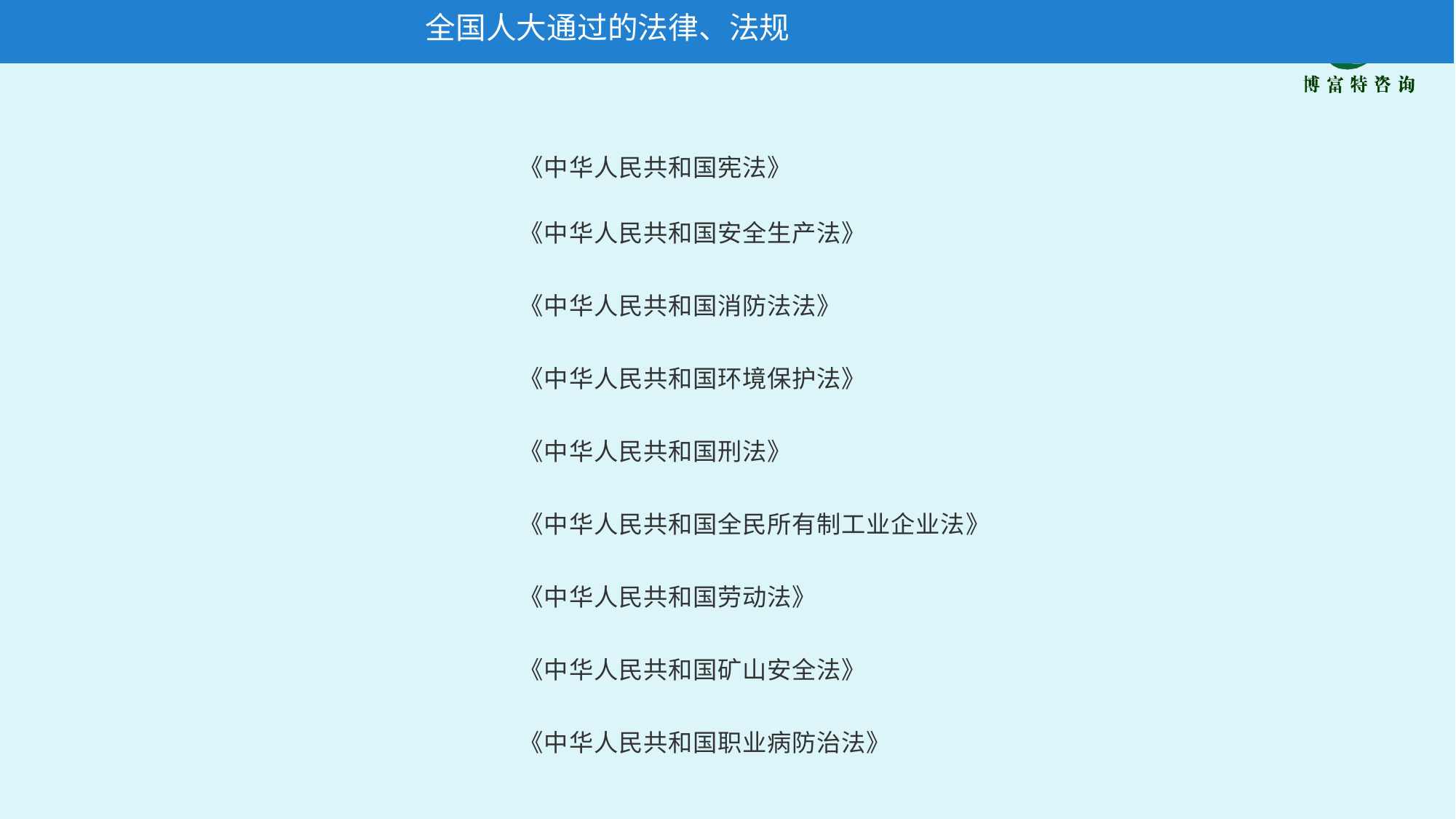

全国人大通过的法律、法规
《中华人民共和国宪法》

《中华人民共和国安全生产法》

《中华人民共和国消防法法》

《中华人民共和国环境保护法》

《中华人民共和国刑法》

《中华人民共和国全民所有制工业企业法》

《中华人民共和国劳动法》

《中华人民共和国矿山安全法》

《中华人民共和国职业病防治法》